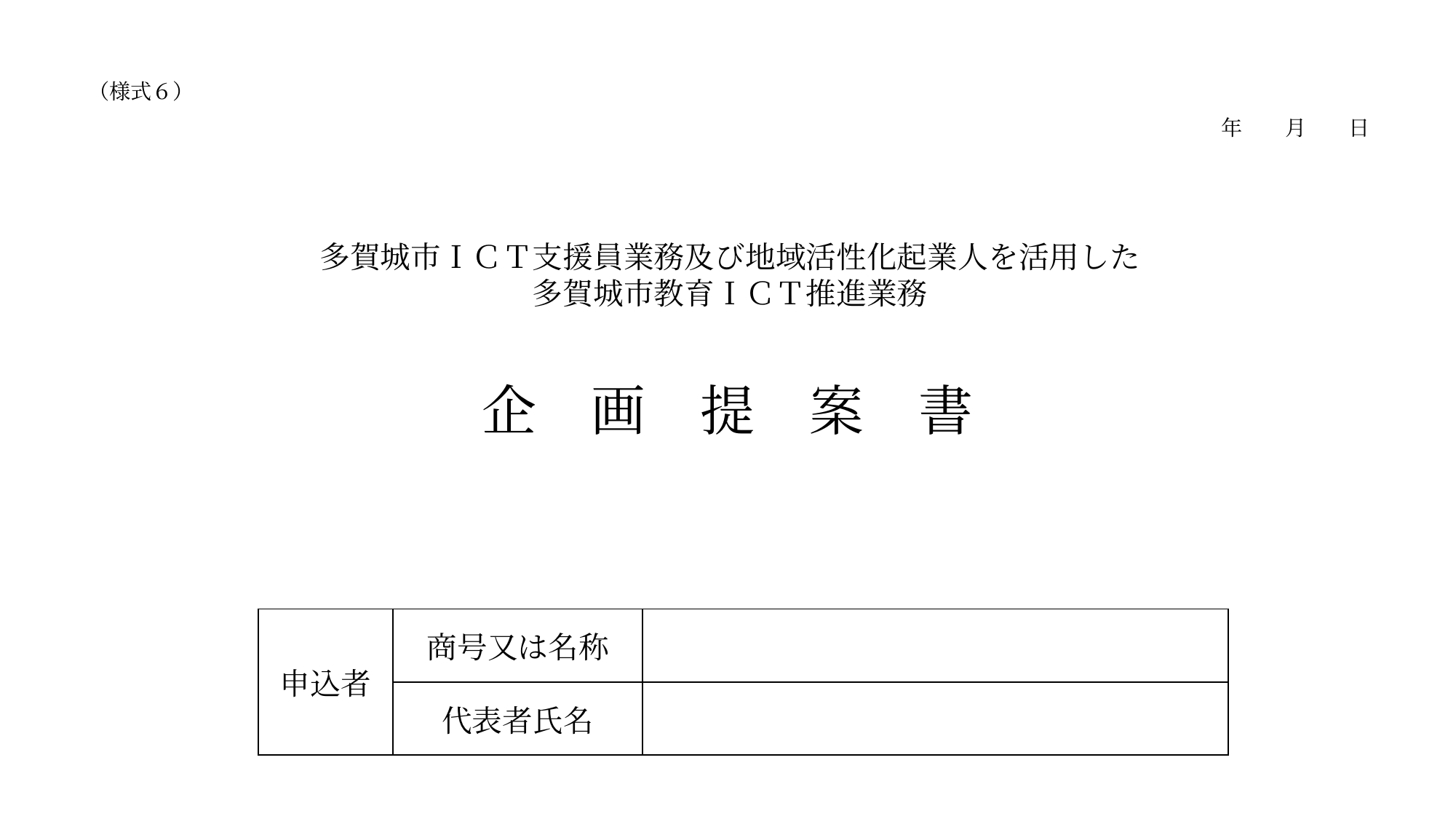

（様式６）
　　年　　月　　日
多賀城市ＩＣＴ支援員業務及び地域活性化起業人を活用した
多賀城市教育ＩＣＴ推進業務
企　画　提　案　書
| 申込者 | 商号又は名称 |  |
| --- | --- | --- |
|  | 代表者氏名 |  |